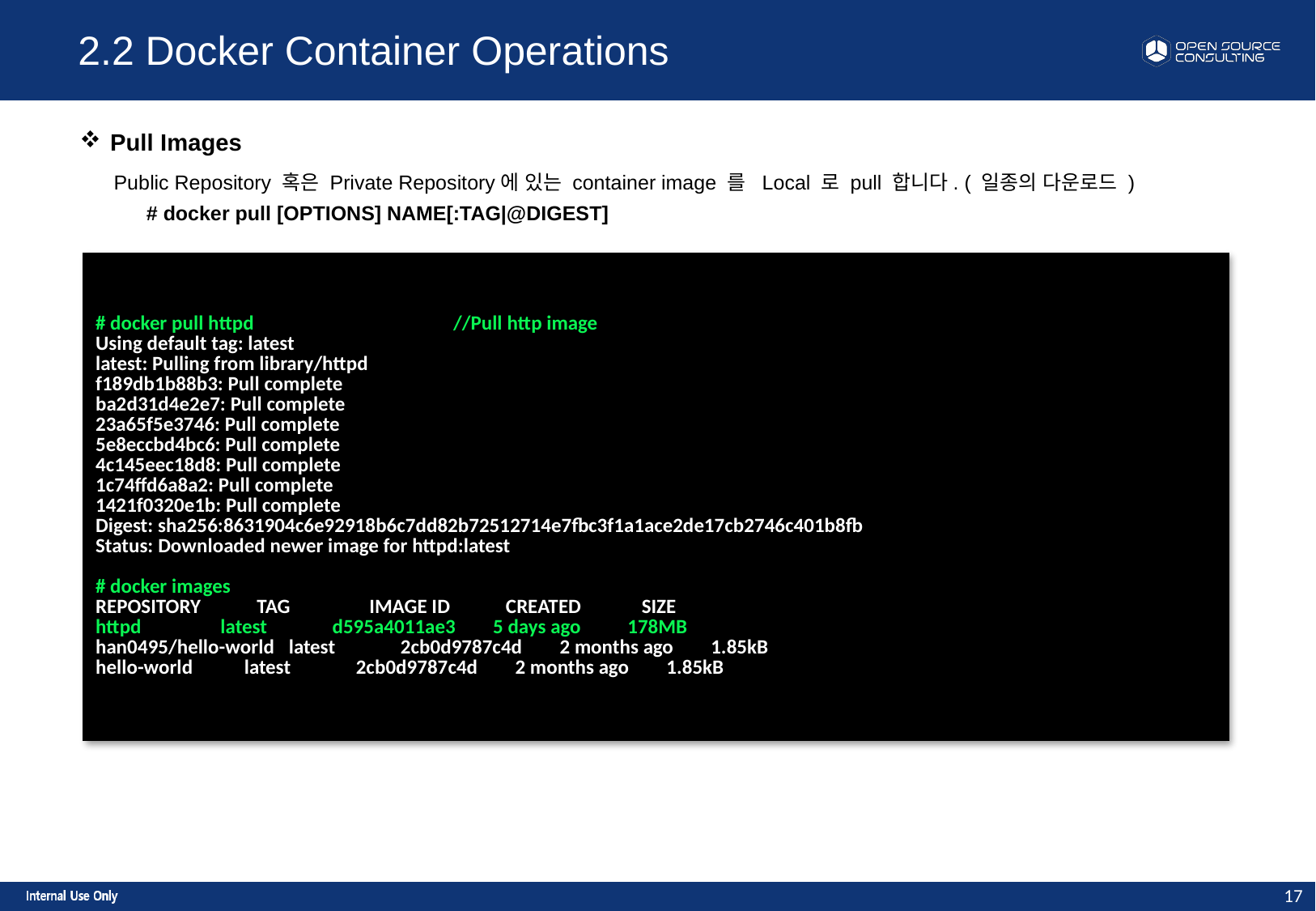

2.2 Docker Container Operations
Pull Images
      Public Repository 혹은 Private Repository에 있는 container image 를  Local 로 pull 합니다. ( 일종의 다운로드 )
 # docker pull [OPTIONS] NAME[:TAG|@DIGEST]
| # docker pull httpd //Pull http image Using default tag: latest latest: Pulling from library/httpd f189db1b88b3: Pull complete ba2d31d4e2e7: Pull complete 23a65f5e3746: Pull complete 5e8eccbd4bc6: Pull complete 4c145eec18d8: Pull complete 1c74ffd6a8a2: Pull complete 1421f0320e1b: Pull complete Digest: sha256:8631904c6e92918b6c7dd82b72512714e7fbc3f1a1ace2de17cb2746c401b8fb Status: Downloaded newer image for httpd:latest # docker images REPOSITORY            TAG                 IMAGE ID            CREATED             SIZE httpd                 latest              d595a4011ae3        5 days ago          178MB han0495/hello-world   latest              2cb0d9787c4d        2 months ago        1.85kB hello-world           latest              2cb0d9787c4d        2 months ago        1.85kB |
| --- |
17